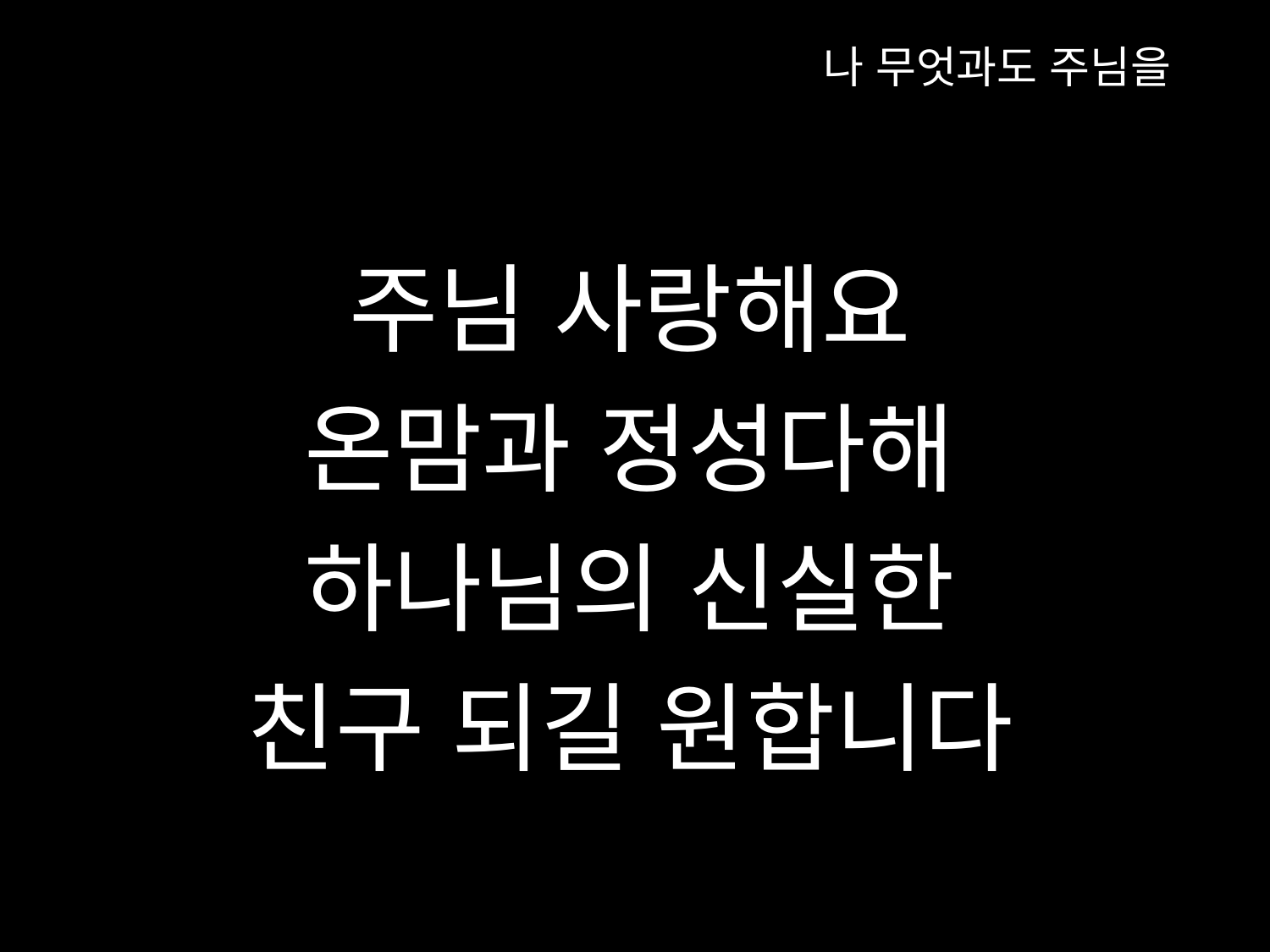

나 무엇과도 주님을
주님 사랑해요
온맘과 정성다해
하나님의 신실한
친구 되길 원합니다